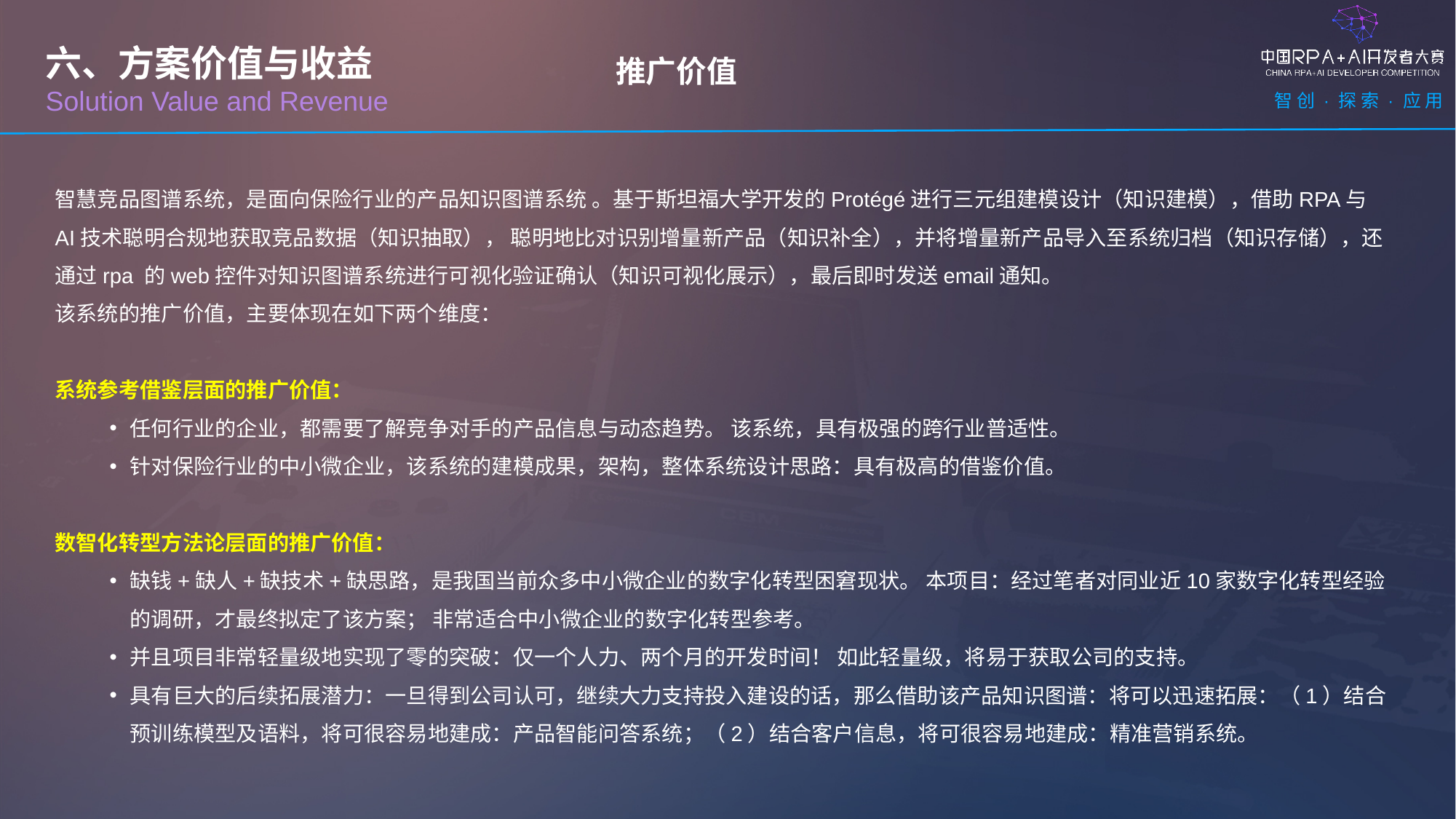

六、方案价值与收益
Solution Value and Revenue
推广价值
智慧竞品图谱系统，是面向保险行业的产品知识图谱系统 。基于斯坦福大学开发的Protégé进行三元组建模设计（知识建模），借助RPA与AI技术聪明合规地获取竞品数据（知识抽取）， 聪明地比对识别增量新产品（知识补全），并将增量新产品导入至系统归档（知识存储），还通过rpa 的web控件对知识图谱系统进行可视化验证确认（知识可视化展示），最后即时发送email通知。
该系统的推广价值，主要体现在如下两个维度：

系统参考借鉴层面的推广价值：
任何行业的企业，都需要了解竞争对手的产品信息与动态趋势。 该系统，具有极强的跨行业普适性。
针对保险行业的中小微企业，该系统的建模成果，架构，整体系统设计思路：具有极高的借鉴价值。

数智化转型方法论层面的推广价值：
缺钱+缺人+缺技术+缺思路，是我国当前众多中小微企业的数字化转型困窘现状。 本项目：经过笔者对同业近10家数字化转型经验的调研，才最终拟定了该方案； 非常适合中小微企业的数字化转型参考。
并且项目非常轻量级地实现了零的突破：仅一个人力、两个月的开发时间！ 如此轻量级，将易于获取公司的支持。
具有巨大的后续拓展潜力：一旦得到公司认可，继续大力支持投入建设的话，那么借助该产品知识图谱：将可以迅速拓展：（1）结合预训练模型及语料，将可很容易地建成：产品智能问答系统；（2）结合客户信息，将可很容易地建成：精准营销系统。